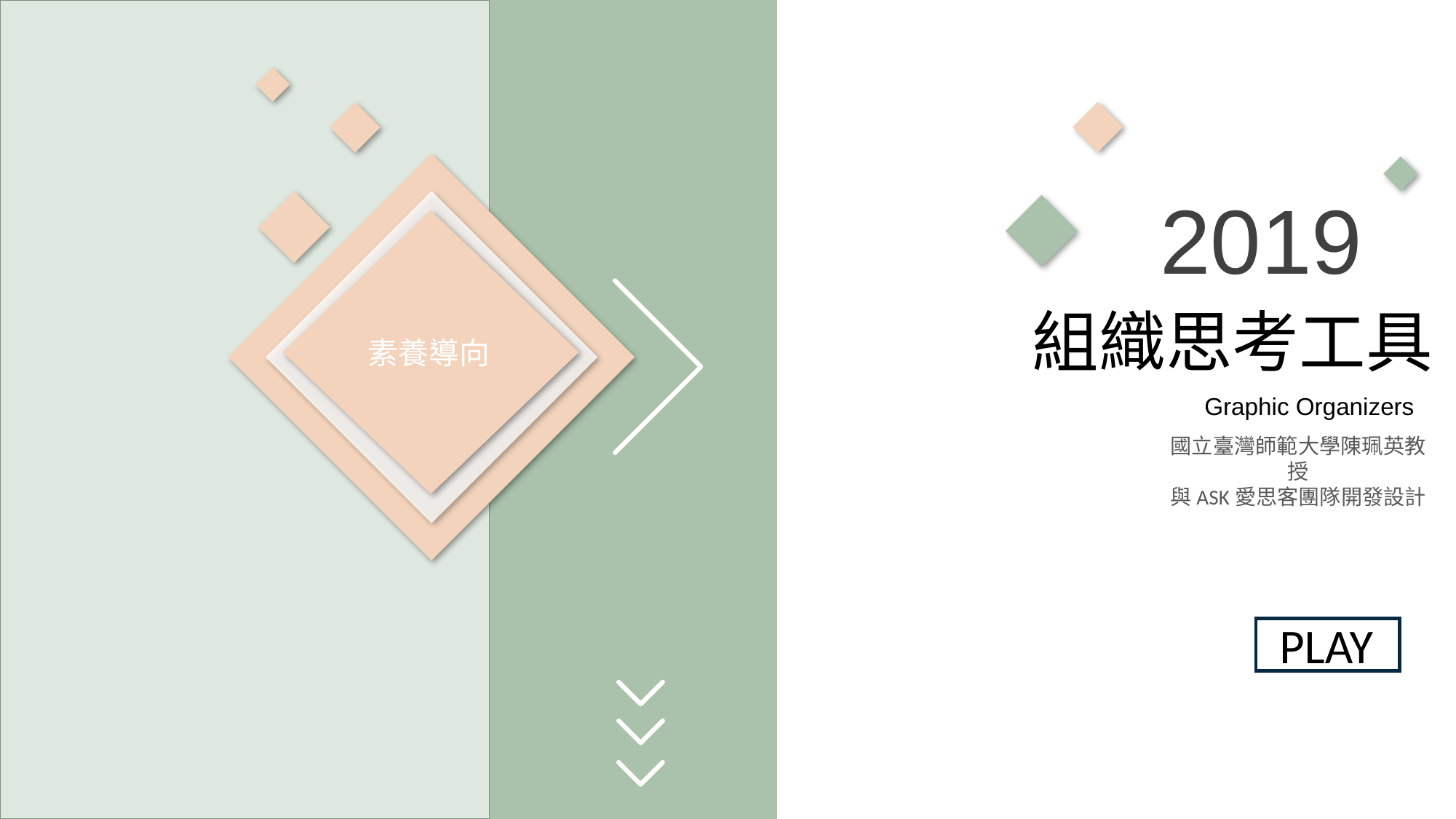

2019

素養導向
組織思考工具
Graphic Organizers
國立臺灣師範大學陳珮英教授
與ASK愛思客團隊開發設計
PLAY